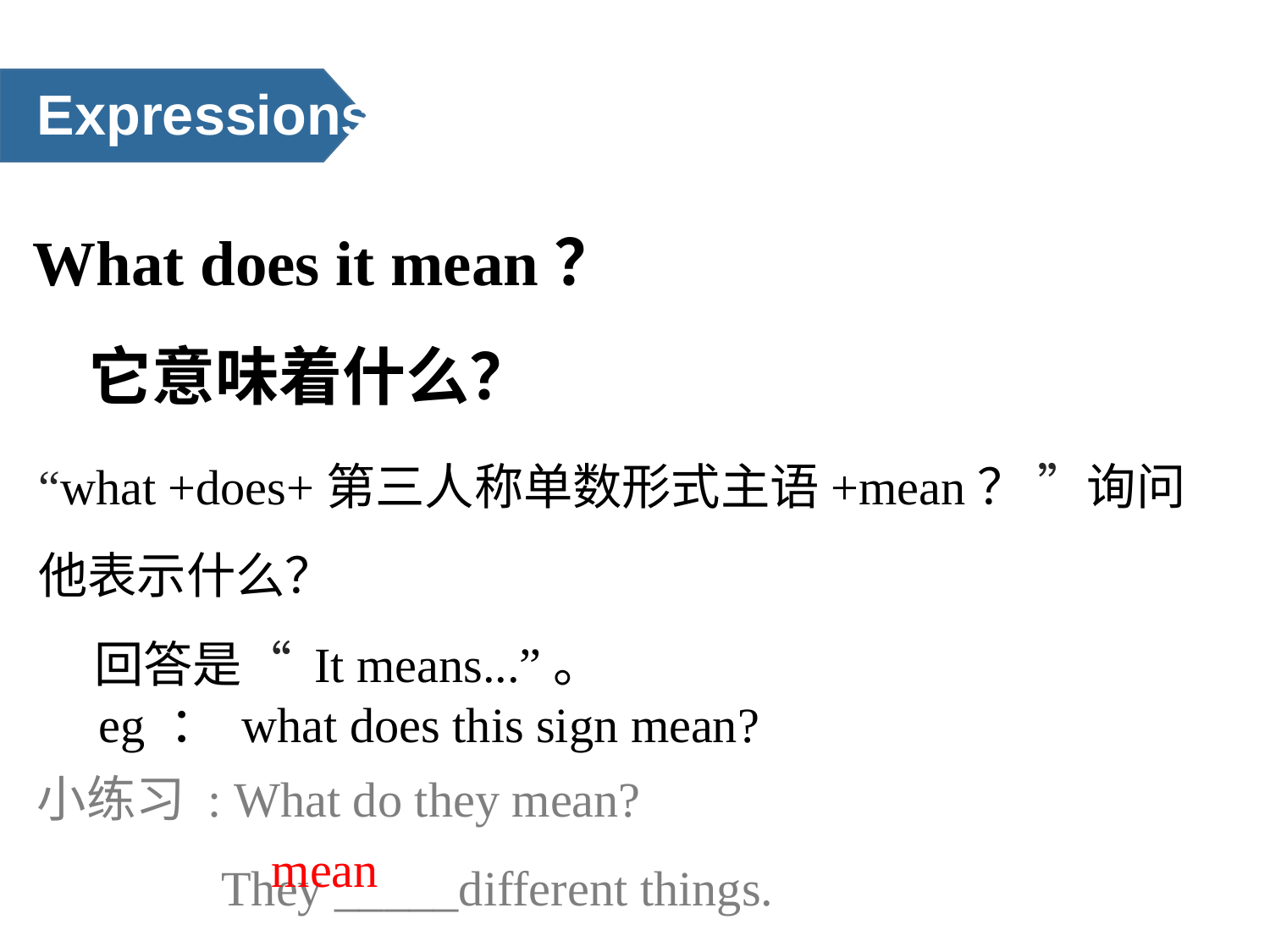

Expressions
What does it mean？
它意味着什么？
“what +does+第三人称单数形式主语+mean？ ”询问他表示什么？
    回答是“ It means...”。
eg ： what does this sign mean?
小练习 : What do they mean?
               They _____different things.
mean